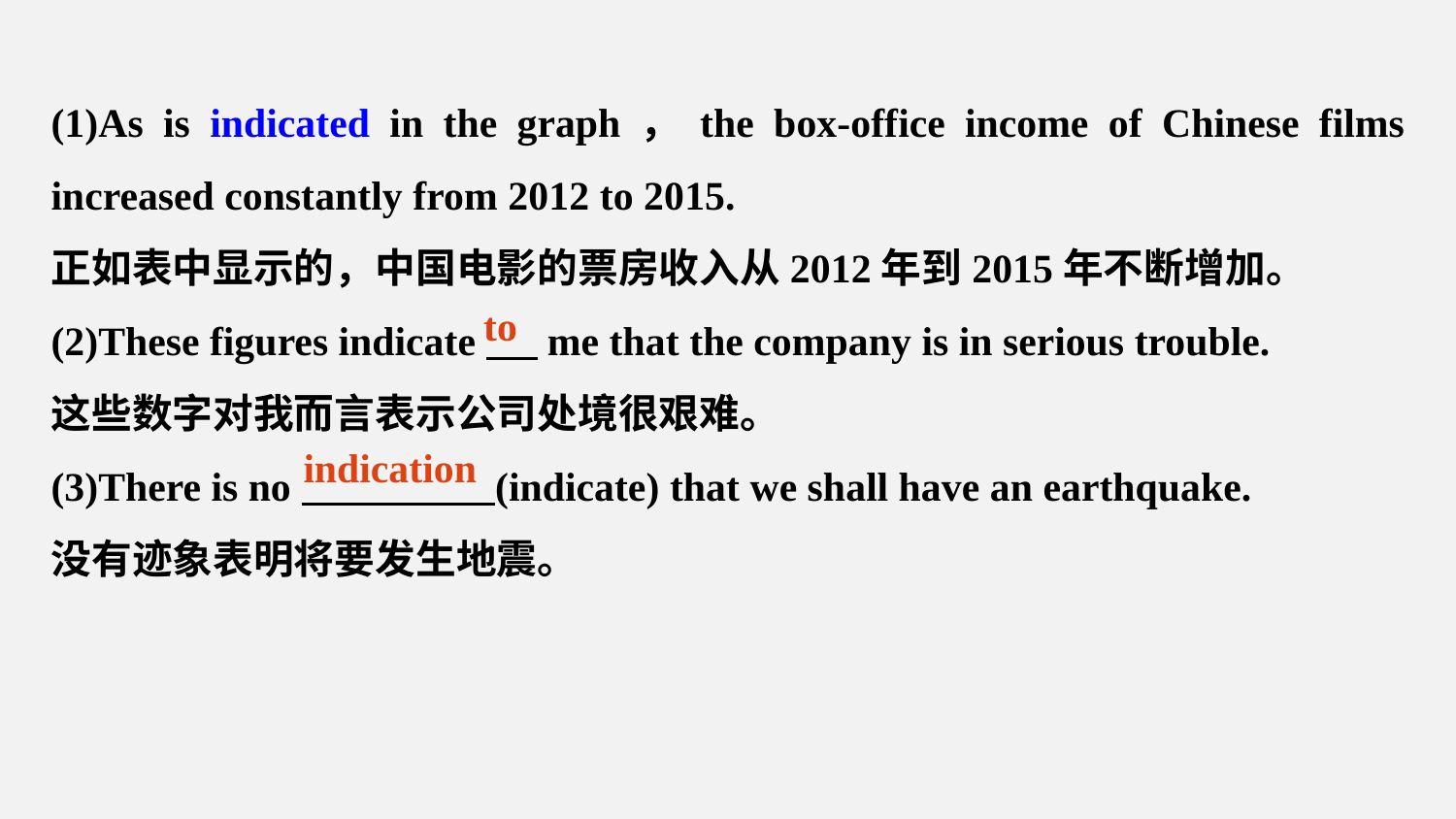

(1)As is indicated in the graph，the box-office income of Chinese films increased constantly from 2012 to 2015.
正如表中显示的，中国电影的票房收入从2012年到2015年不断增加。
(2)These figures indicate       me that the company is in serious trouble.
这些数字对我而言表示公司处境很艰难。
(3)There is no                    (indicate) that we shall have an earthquake.
没有迹象表明将要发生地震。
to
indication